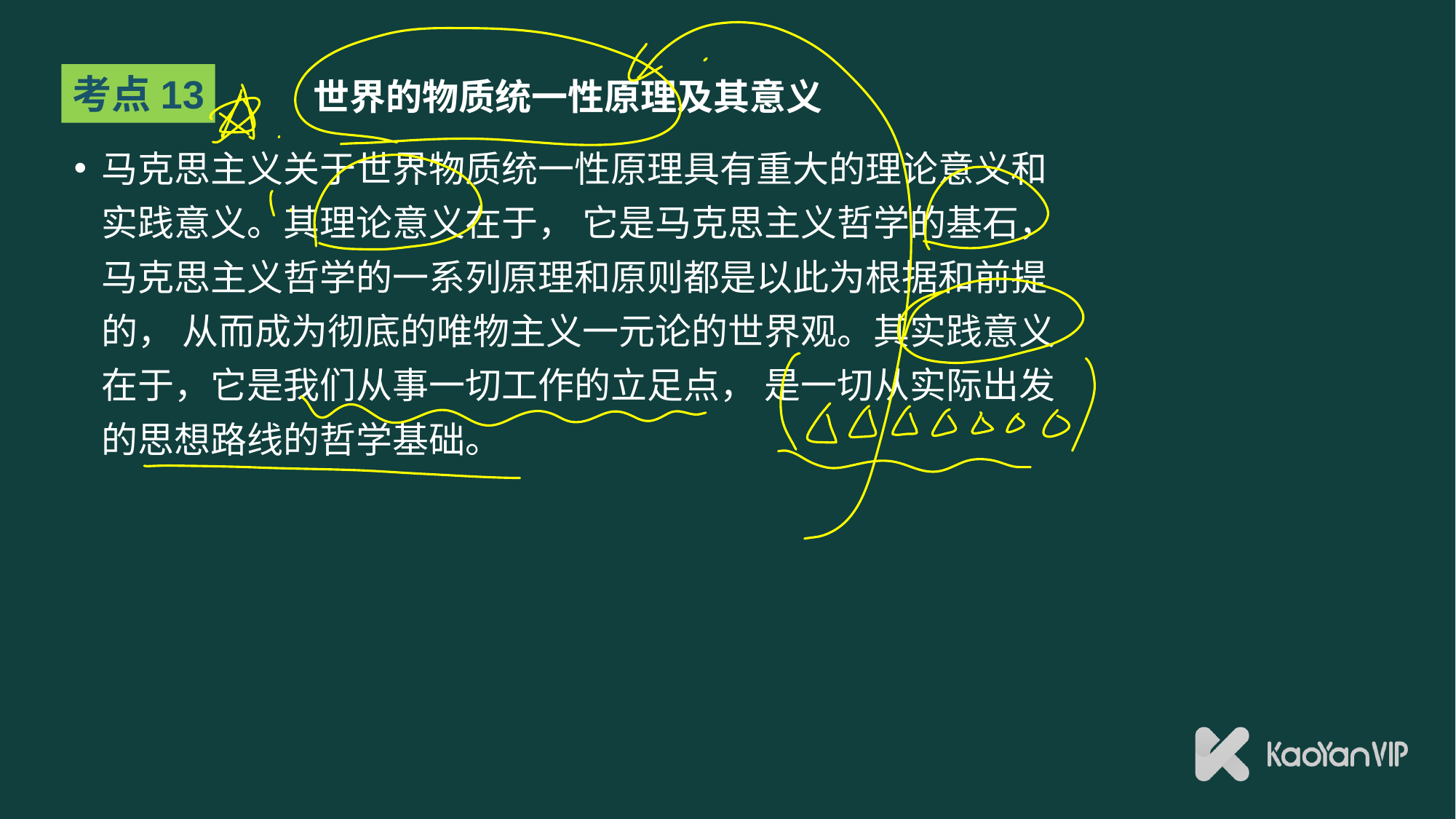

考点13
# 世界的物质统一性原理及其意义
马克思主义关于世界物质统一性原理具有重大的理论意义和实践意义。其理论意义在于， 它是马克思主义哲学的基石，马克思主义哲学的一系列原理和原则都是以此为根据和前提的， 从而成为彻底的唯物主义一元论的世界观。其实践意义在于，它是我们从事一切工作的立足点， 是一切从实际出发的思想路线的哲学基础。